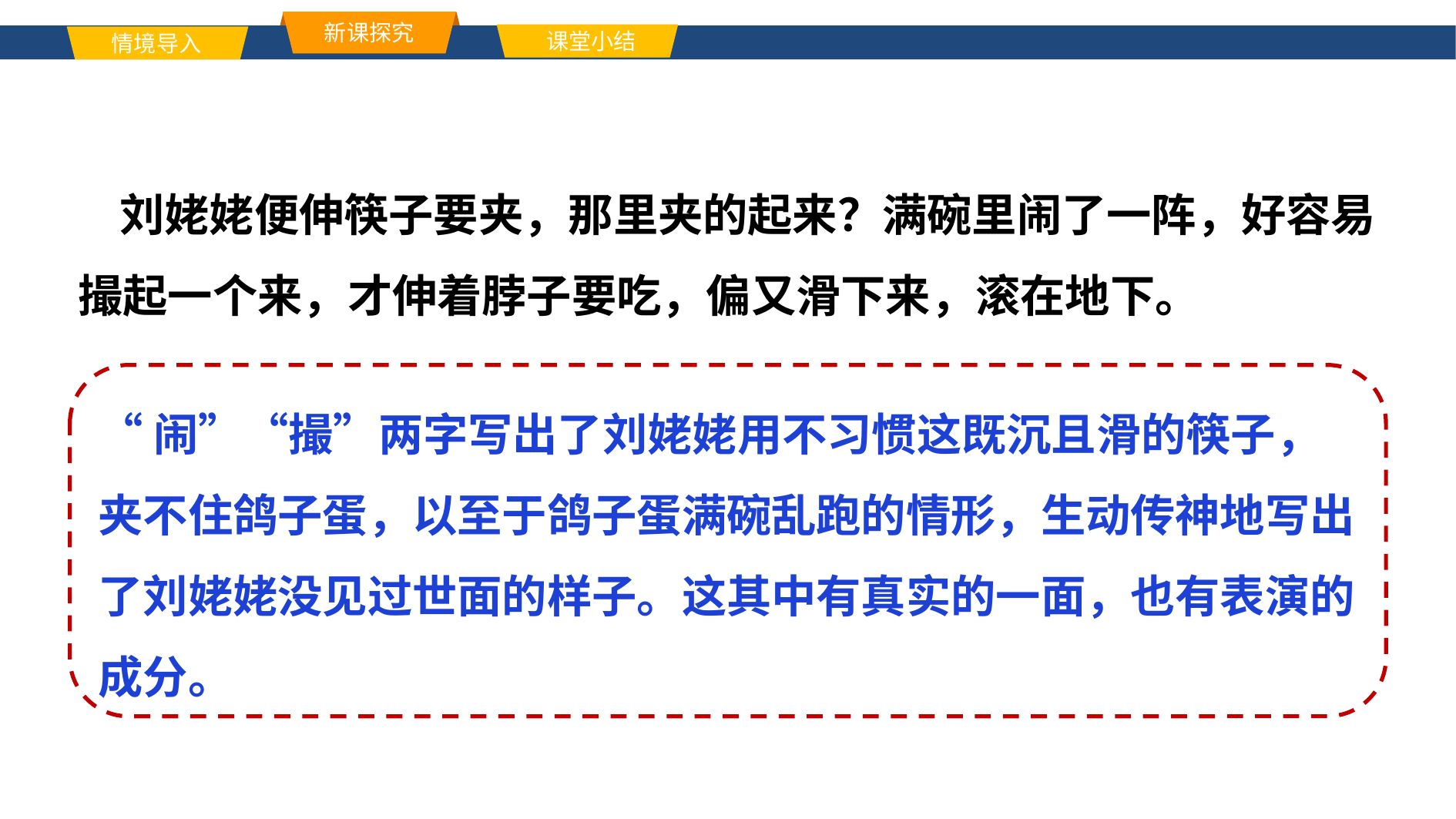

新课探究
课堂小结

情境导入

单击此处添加标题文本内容
   刘姥姥便伸筷子要夹，那里夹的起来？满碗里闹了一阵，好容易撮起一个来，才伸着脖子要吃，偏又滑下来，滚在地下。
“闹”“撮”两字写出了刘姥姥用不习惯这既沉且滑的筷子，夹不住鸽子蛋，以至于鸽子蛋满碗乱跑的情形，生动传神地写出了刘姥姥没见过世面的样子。这其中有真实的一面，也有表演的成分。